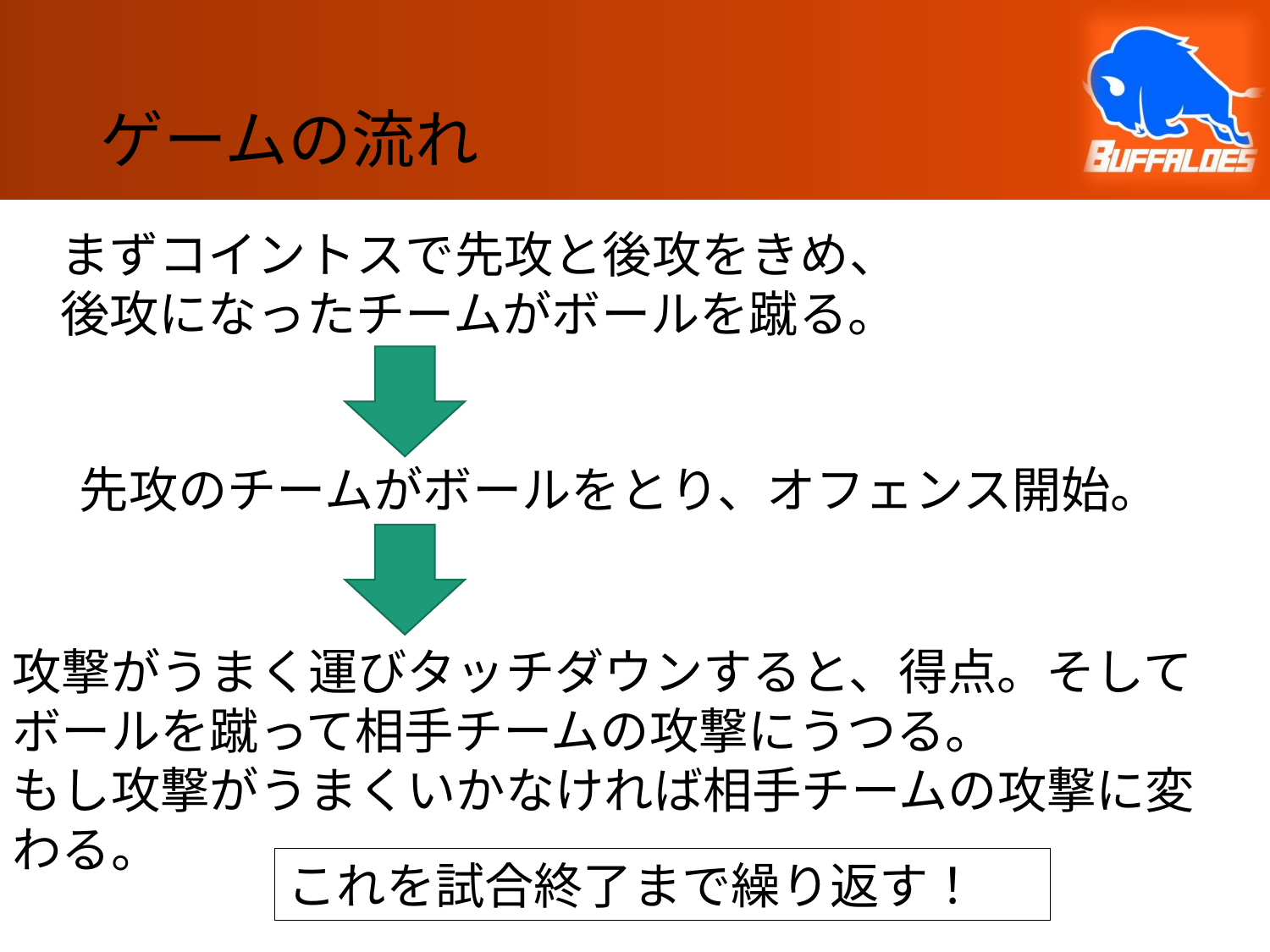

# ゲームの流れ
まずコイントスで先攻と後攻をきめ、
後攻になったチームがボールを蹴る。

先攻のチームがボールをとり、オフェンス開始。

攻撃がうまく運びタッチダウンすると、得点。そして
ボールを蹴って相手チームの攻撃にうつる。
もし攻撃がうまくいかなければ相手チームの攻撃に変わる。

これを試合終了まで繰り返す！